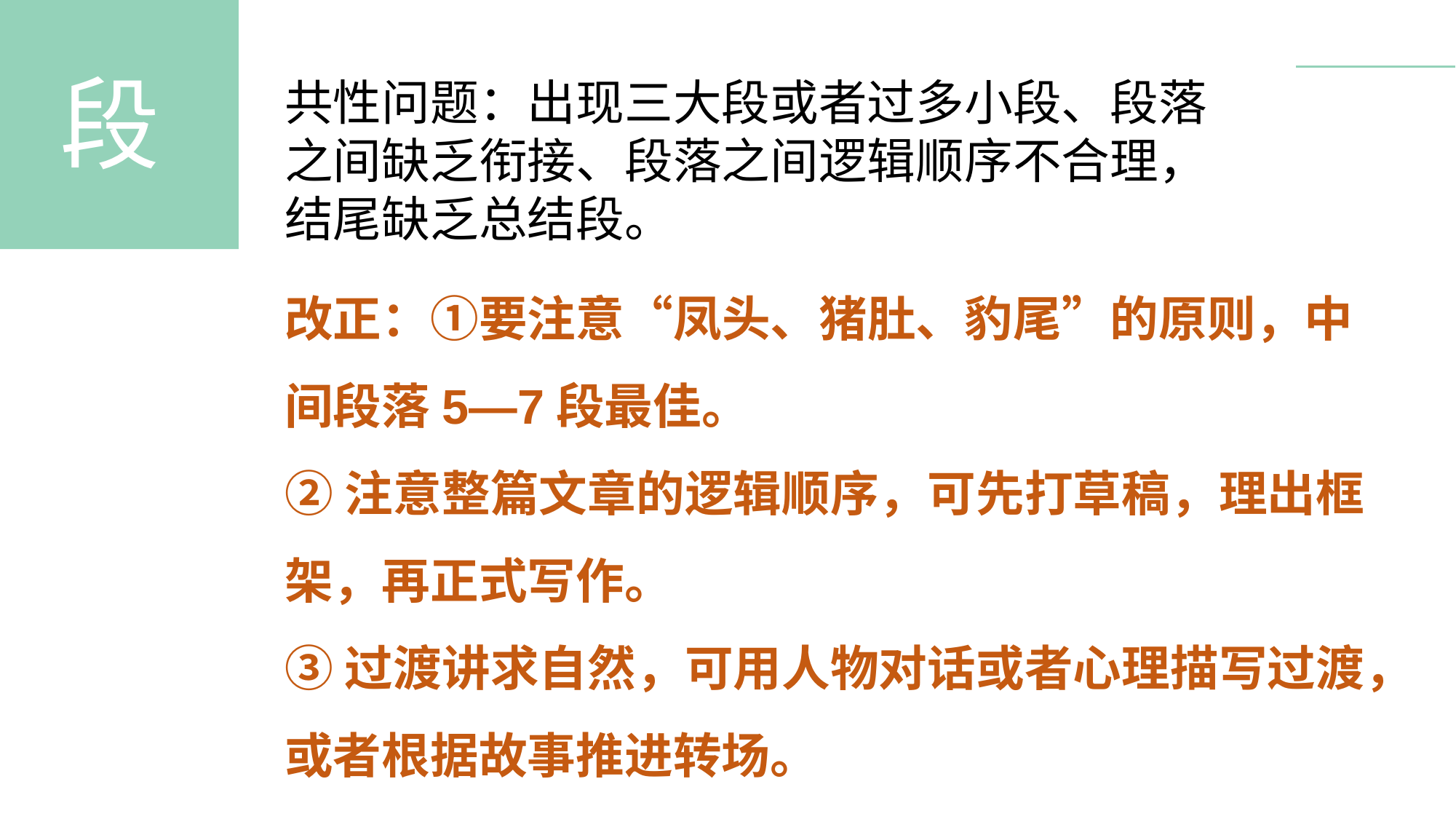

段
共性问题：出现三大段或者过多小段、段落之间缺乏衔接、段落之间逻辑顺序不合理，结尾缺乏总结段。
改正：①要注意“凤头、猪肚、豹尾”的原则，中间段落5—7段最佳。
②注意整篇文章的逻辑顺序，可先打草稿，理出框架，再正式写作。
③过渡讲求自然，可用人物对话或者心理描写过渡，或者根据故事推进转场。